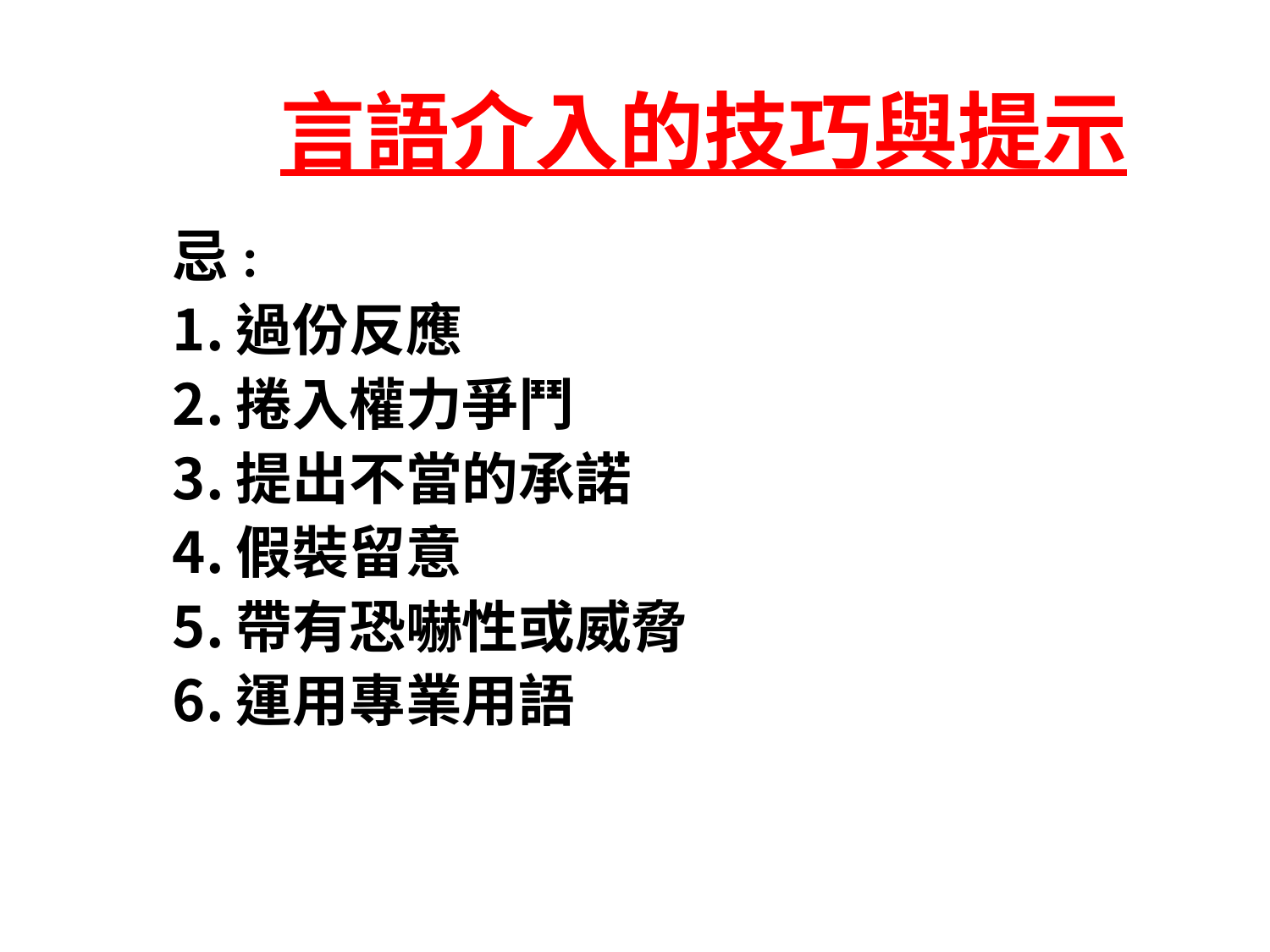

# 言語介入的技巧與提示
忌:
過份反應
捲入權力爭鬥
提出不當的承諾
假裝留意
帶有恐嚇性或威脅
運用專業用語

19